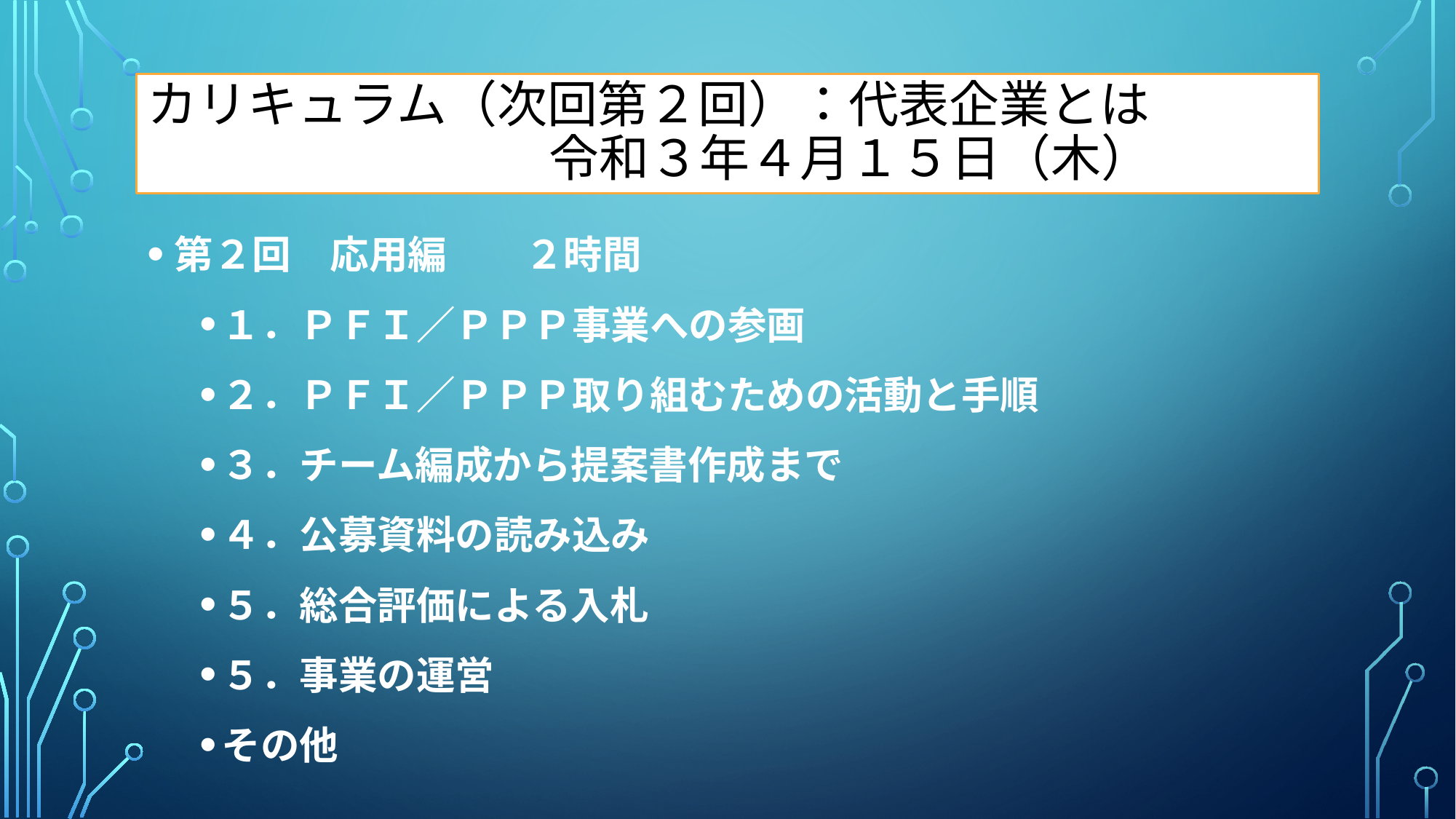

# カリキュラム（次回第２回）：代表企業とは 　　　　　　　　令和３年４月１５日（木）
第２回　応用編　　２時間
１．ＰＦＩ／ＰＰＰ事業への参画
２．ＰＦＩ／ＰＰＰ取り組むための活動と手順
３．チーム編成から提案書作成まで
４．公募資料の読み込み
５．総合評価による入札
５．事業の運営
その他